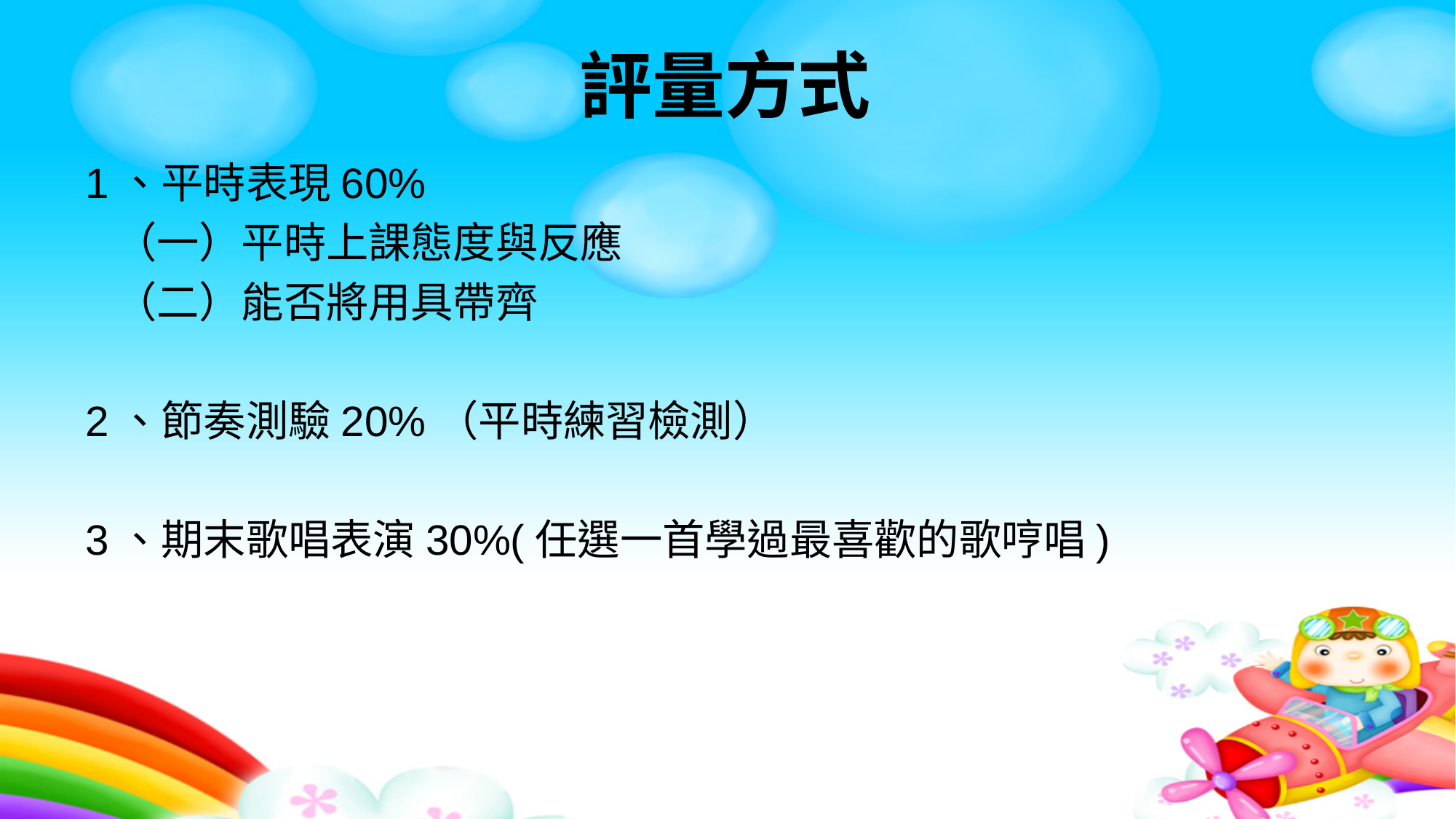

# 評量方式
1、平時表現60%
  （一）平時上課態度與反應
  （二）能否將用具帶齊

2、節奏測驗20%（平時練習檢測）

3、期末歌唱表演30%(任選一首學過最喜歡的歌哼唱)